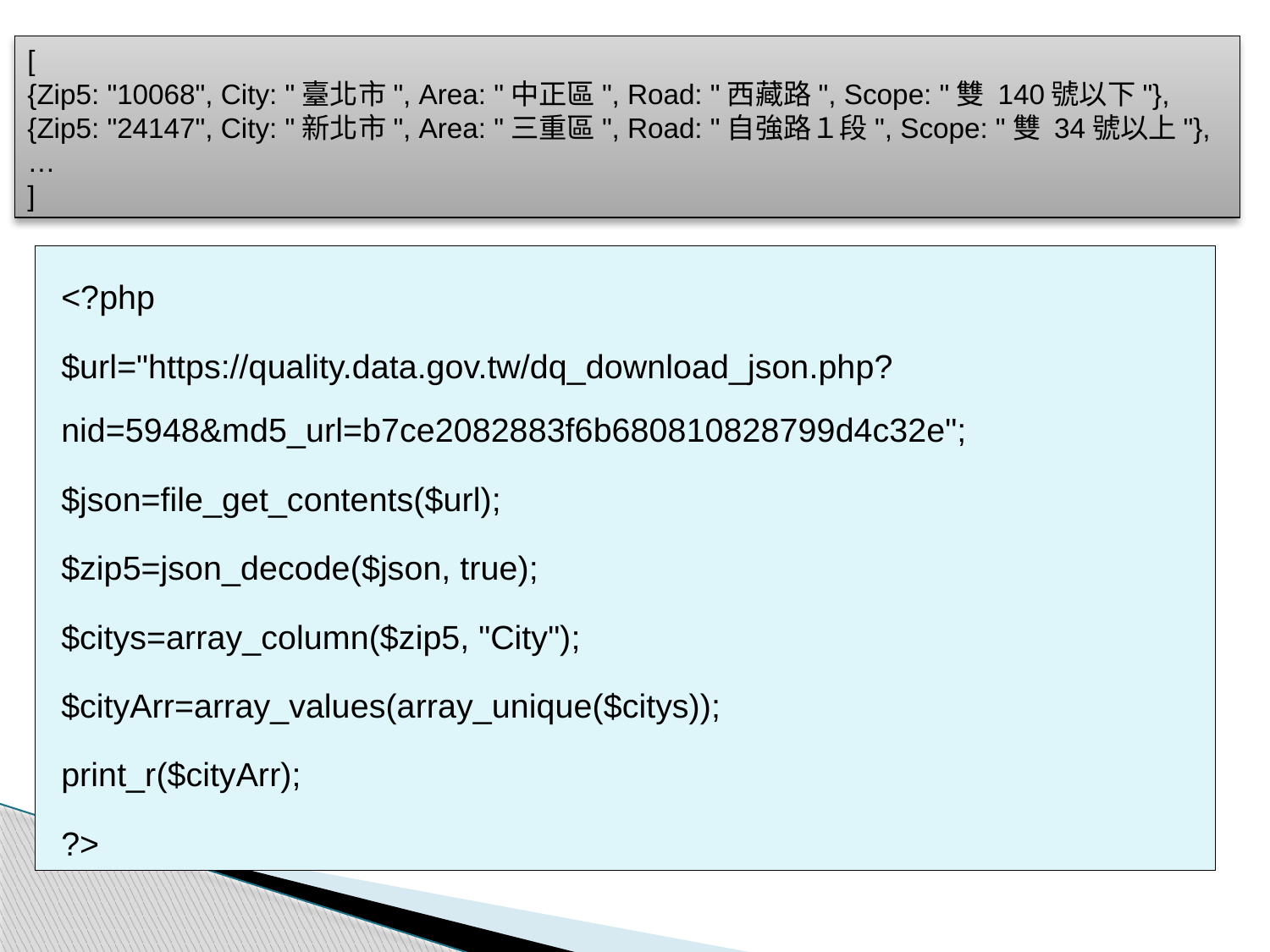

[
{Zip5: "10068", City: "臺北市", Area: "中正區", Road: "西藏路", Scope: "雙 140號以下"},
{Zip5: "24147", City: "新北市", Area: "三重區", Road: "自強路１段", Scope: "雙 34號以上"},
…
]
<?php
$url="https://quality.data.gov.tw/dq_download_json.php?nid=5948&md5_url=b7ce2082883f6b680810828799d4c32e";
$json=file_get_contents($url);
$zip5=json_decode($json, true);
$citys=array_column($zip5, "City");
$cityArr=array_values(array_unique($citys));
print_r($cityArr);
?>